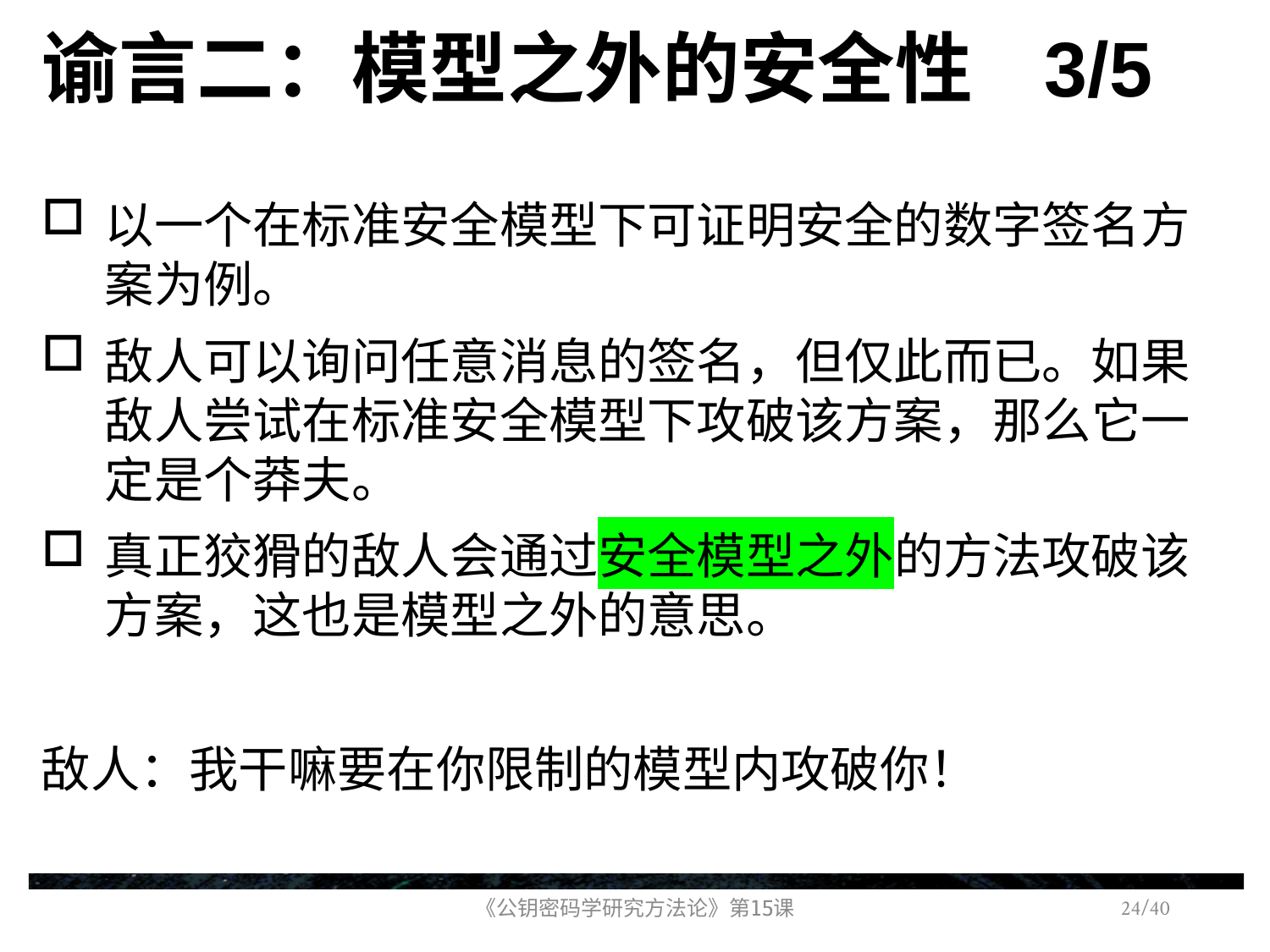

# 谕言二：模型之外的安全性   3/5
以一个在标准安全模型下可证明安全的数字签名方案为例。
敌人可以询问任意消息的签名，但仅此而已。如果敌人尝试在标准安全模型下攻破该方案，那么它一定是个莽夫。
真正狡猾的敌人会通过安全模型之外的方法攻破该方案，这也是模型之外的意思。

敌人：我干嘛要在你限制的模型内攻破你！
《公钥密码学研究方法论》第15课
24/40